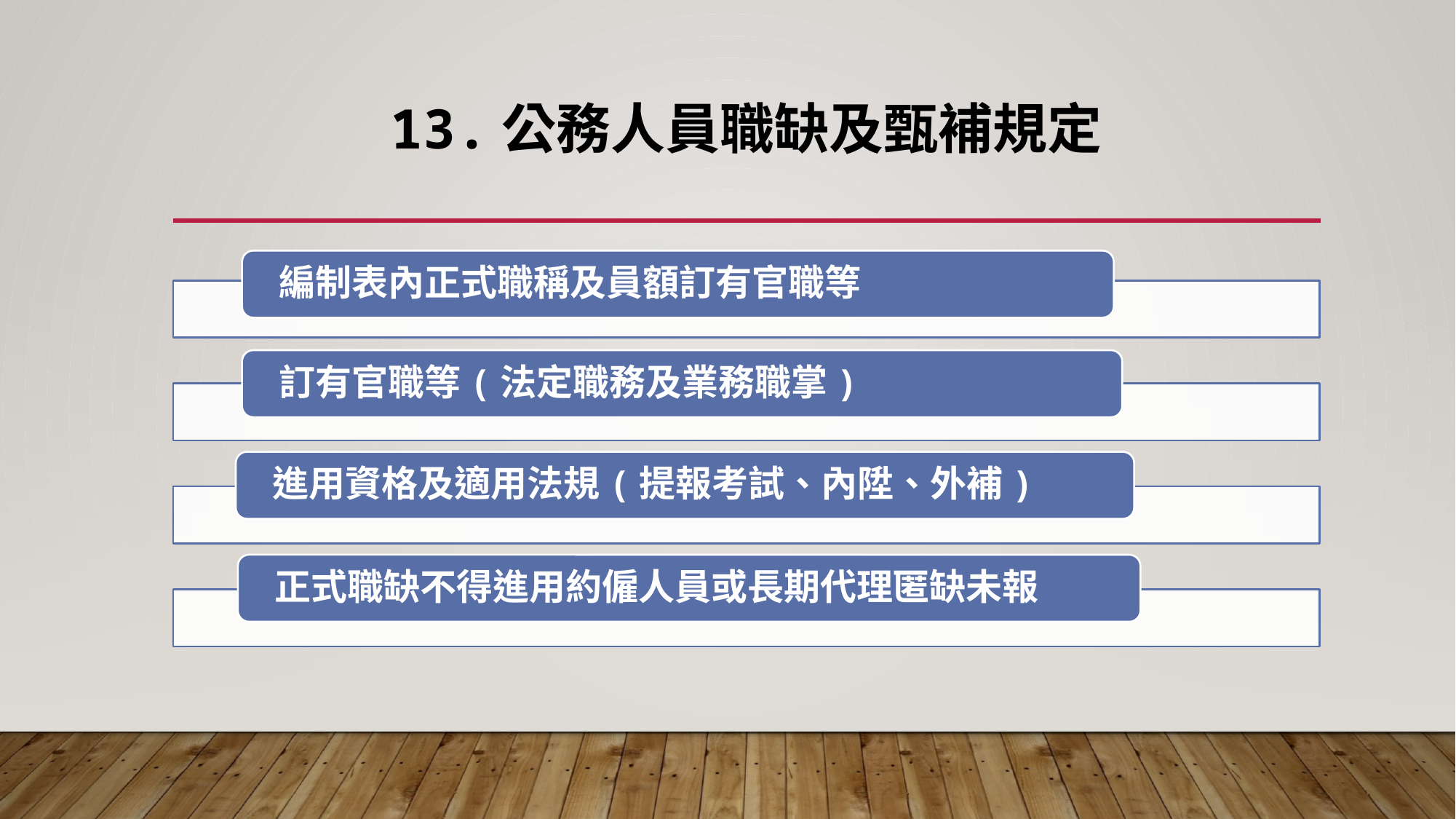

# 13.公務人員職缺及甄補規定
編制表內正式職稱及員額訂有官職等
訂有官職等(法定職務及業務職掌)
進用資格及適用法規(提報考試、內陞、外補)
正式職缺不得進用約僱人員或長期代理匿缺未報